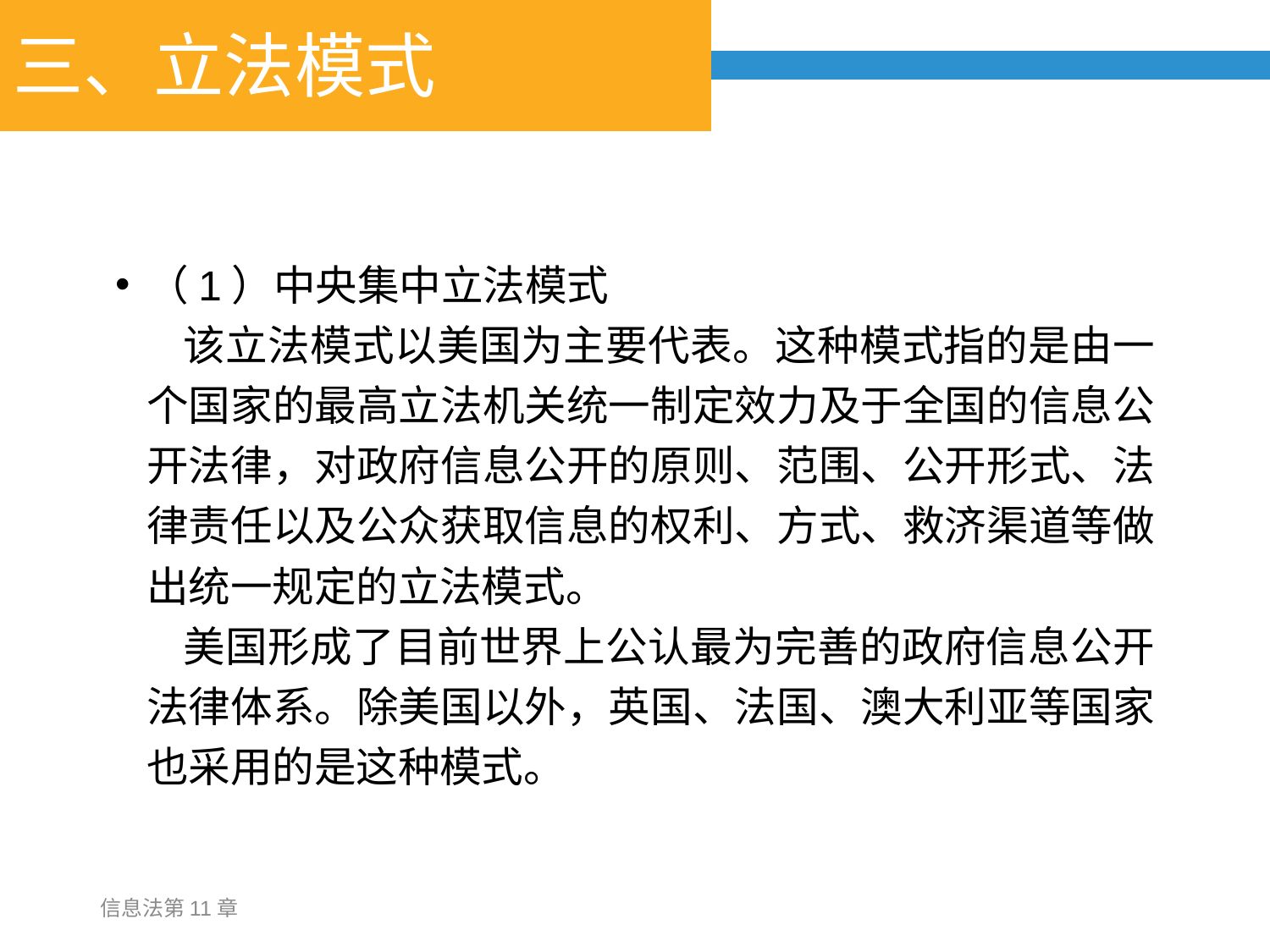

# 三、立法模式
（1）中央集中立法模式
      该立法模式以美国为主要代表。这种模式指的是由一个国家的最高立法机关统一制定效力及于全国的信息公开法律，对政府信息公开的原则、范围、公开形式、法律责任以及公众获取信息的权利、方式、救济渠道等做出统一规定的立法模式。
      美国形成了目前世界上公认最为完善的政府信息公开法律体系。除美国以外，英国、法国、澳大利亚等国家也采用的是这种模式。

信息法第11章